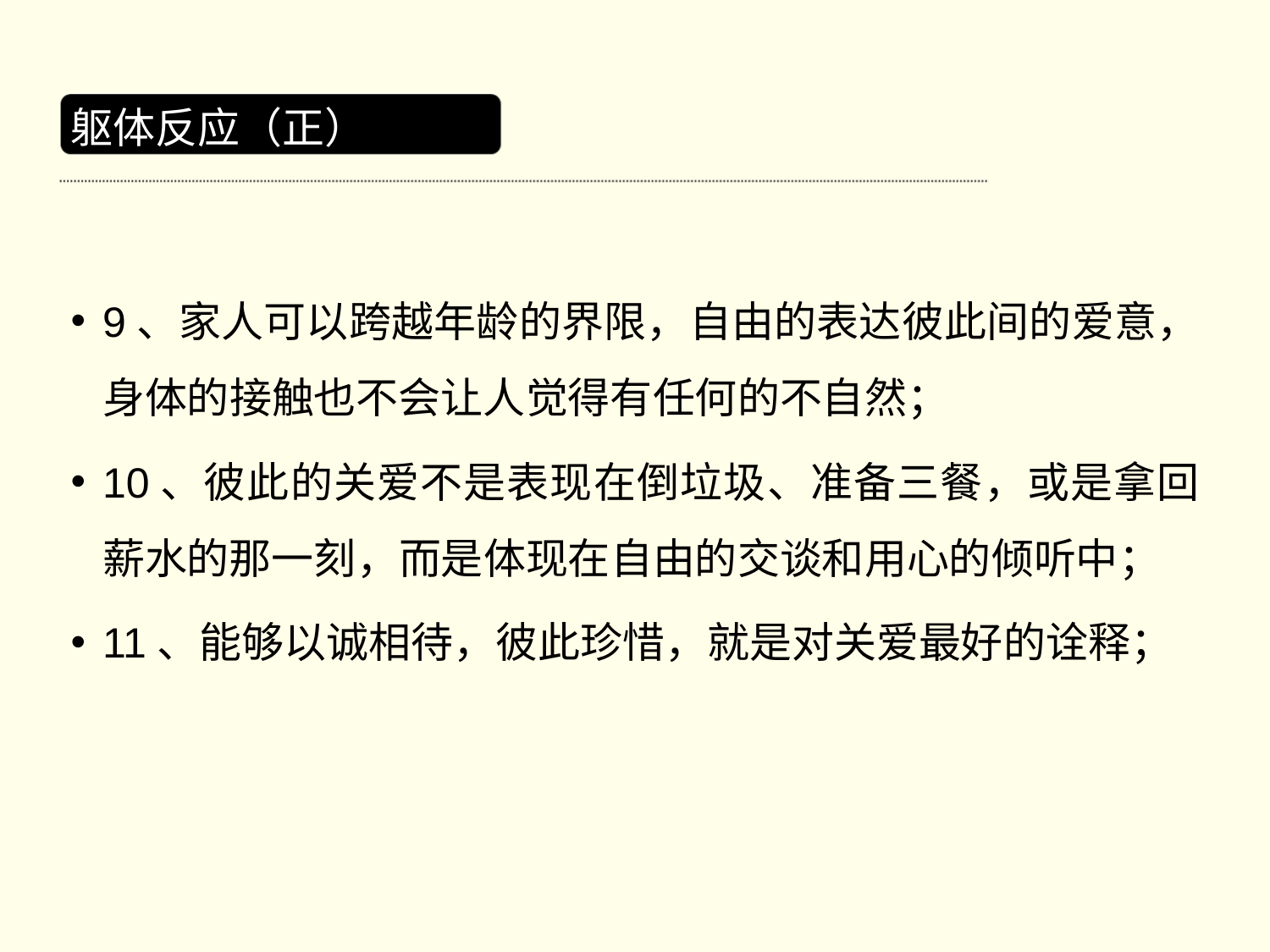

# 躯体反应（正）

9、家人可以跨越年龄的界限，自由的表达彼此间的爱意，身体的接触也不会让人觉得有任何的不自然；
10、彼此的关爱不是表现在倒垃圾、准备三餐，或是拿回薪水的那一刻，而是体现在自由的交谈和用心的倾听中；
11、能够以诚相待，彼此珍惜，就是对关爱最好的诠释；